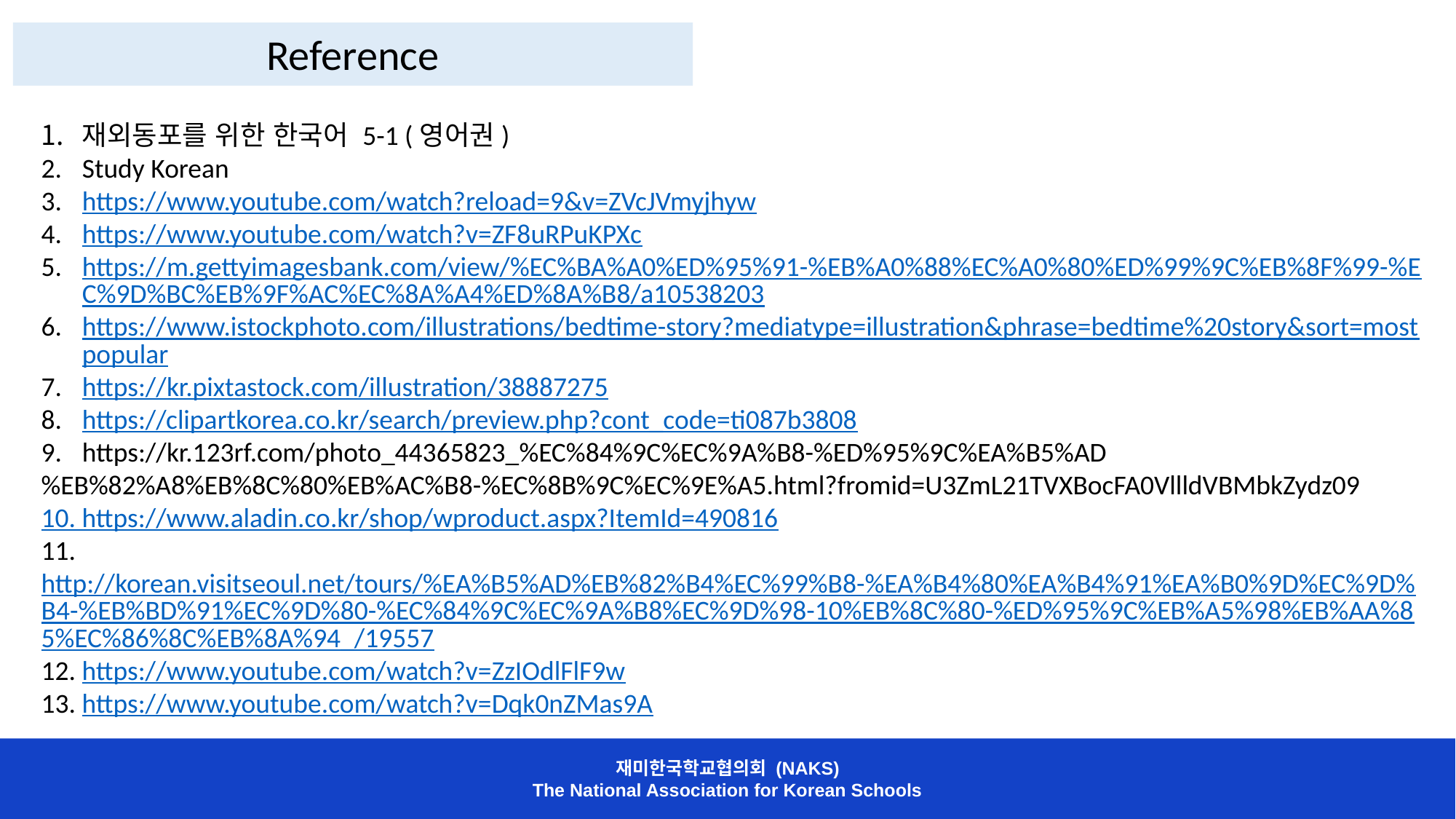

Reference
재외동포를 위한 한국어 5-1 (영어권)
Study Korean
https://www.youtube.com/watch?reload=9&v=ZVcJVmyjhyw
https://www.youtube.com/watch?v=ZF8uRPuKPXc
https://m.gettyimagesbank.com/view/%EC%BA%A0%ED%95%91-%EB%A0%88%EC%A0%80%ED%99%9C%EB%8F%99-%EC%9D%BC%EB%9F%AC%EC%8A%A4%ED%8A%B8/a10538203
https://www.istockphoto.com/illustrations/bedtime-story?mediatype=illustration&phrase=bedtime%20story&sort=mostpopular
https://kr.pixtastock.com/illustration/38887275
https://clipartkorea.co.kr/search/preview.php?cont_code=ti087b3808
https://kr.123rf.com/photo_44365823_%EC%84%9C%EC%9A%B8-%ED%95%9C%EA%B5%AD
%EB%82%A8%EB%8C%80%EB%AC%B8-%EC%8B%9C%EC%9E%A5.html?fromid=U3ZmL21TVXBocFA0VllldVBMbkZydz09
10. https://www.aladin.co.kr/shop/wproduct.aspx?ItemId=490816
11. http://korean.visitseoul.net/tours/%EA%B5%AD%EB%82%B4%EC%99%B8-%EA%B4%80%EA%B4%91%EA%B0%9D%EC%9D%B4-%EB%BD%91%EC%9D%80-%EC%84%9C%EC%9A%B8%EC%9D%98-10%EB%8C%80-%ED%95%9C%EB%A5%98%EB%AA%85%EC%86%8C%EB%8A%94_/19557
12. https://www.youtube.com/watch?v=ZzIOdlFlF9w
13. https://www.youtube.com/watch?v=Dqk0nZMas9A

재미한국학교협의회 (NAKS)
The National Association for Korean Schools